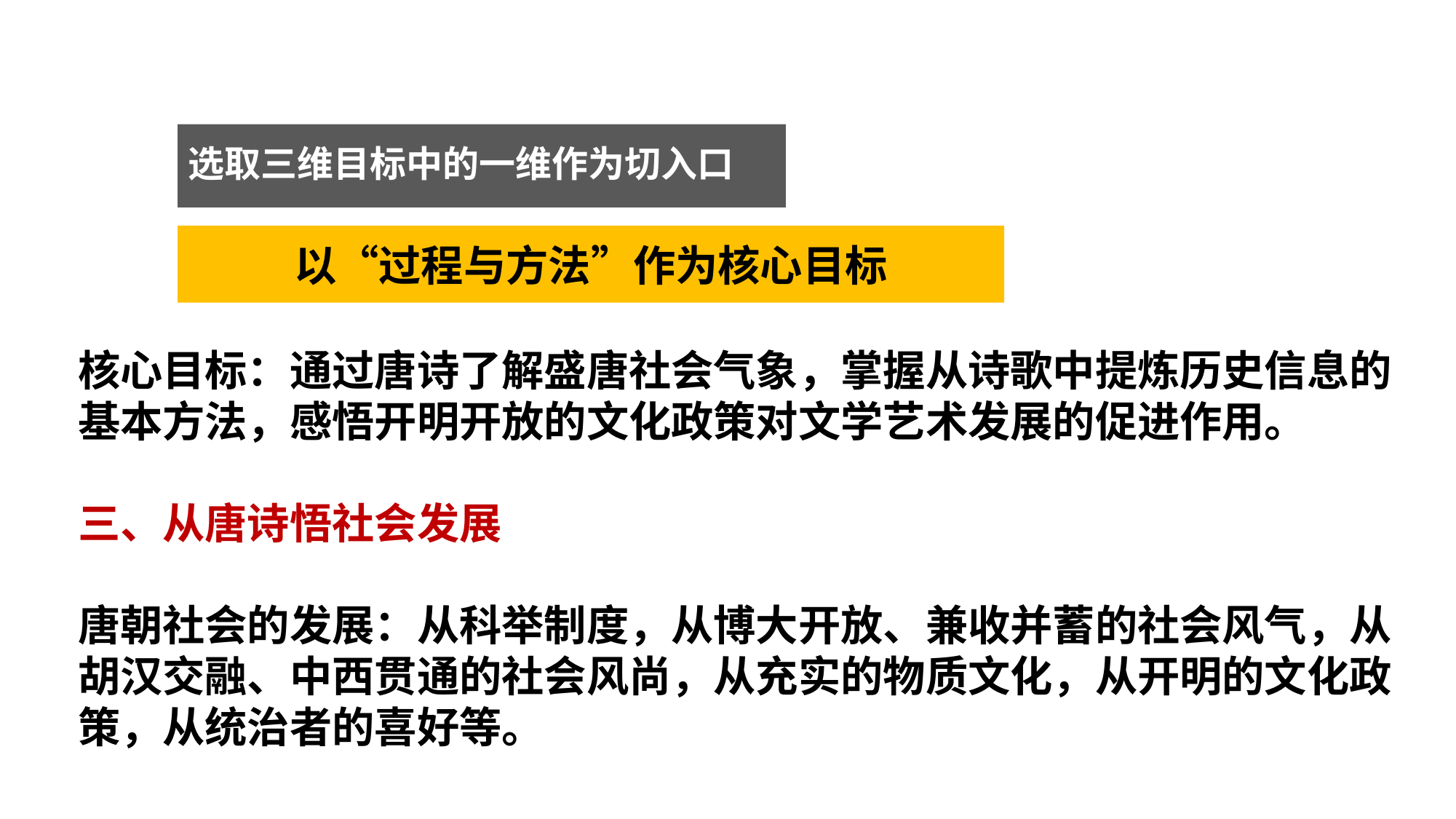

选取三维目标中的一维作为切入口
以“过程与方法”作为核心目标
核心目标：通过唐诗了解盛唐社会气象，掌握从诗歌中提炼历史信息的基本方法，感悟开明开放的文化政策对文学艺术发展的促进作用。

三、从唐诗悟社会发展

唐朝社会的发展：从科举制度，从博大开放、兼收并蓄的社会风气，从胡汉交融、中西贯通的社会风尚，从充实的物质文化，从开明的文化政策，从统治者的喜好等。